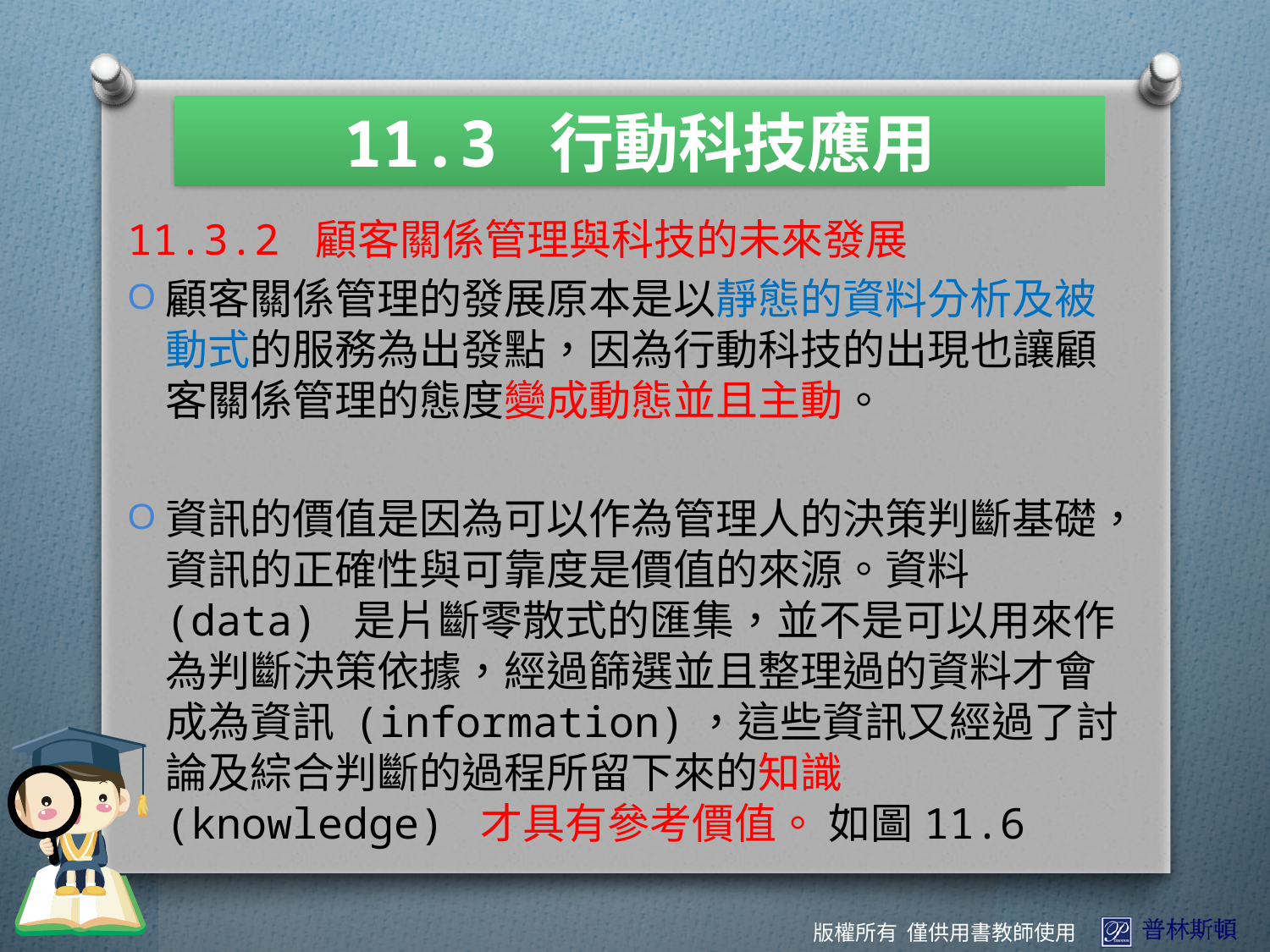

11.3 行動科技應用
11.3.2 顧客關係管理與科技的未來發展
顧客關係管理的發展原本是以靜態的資料分析及被動式的服務為出發點，因為行動科技的出現也讓顧客關係管理的態度變成動態並且主動。

資訊的價值是因為可以作為管理人的決策判斷基礎，資訊的正確性與可靠度是價值的來源。資料 (data) 是片斷零散式的匯集，並不是可以用來作為判斷決策依據，經過篩選並且整理過的資料才會成為資訊 (information)，這些資訊又經過了討論及綜合判斷的過程所留下來的知識 (knowledge) 才具有參考價值。 如圖11.6